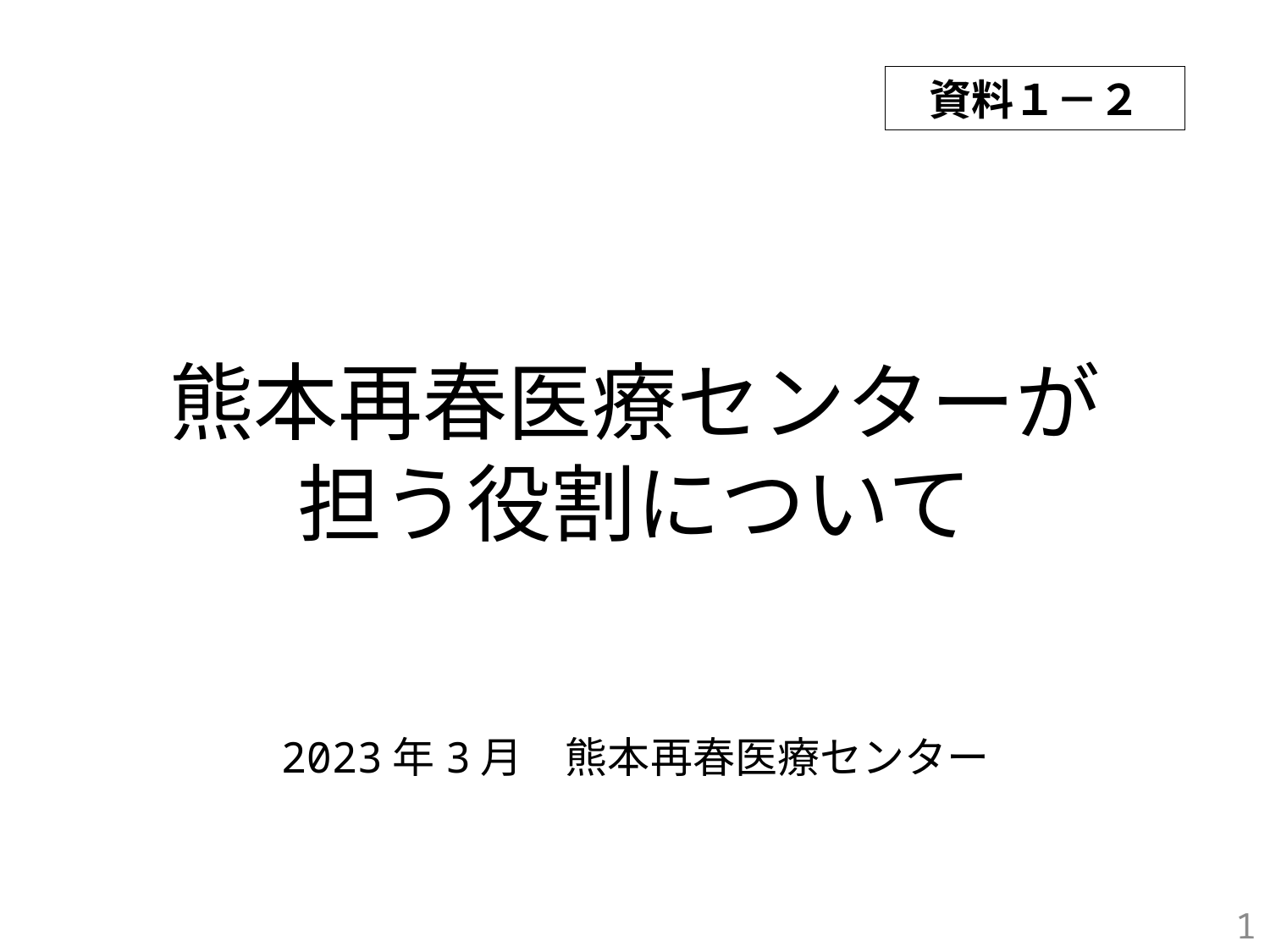

資料１－２
# 熊本再春医療センターが 担う役割について
2023年3月　熊本再春医療センター
1